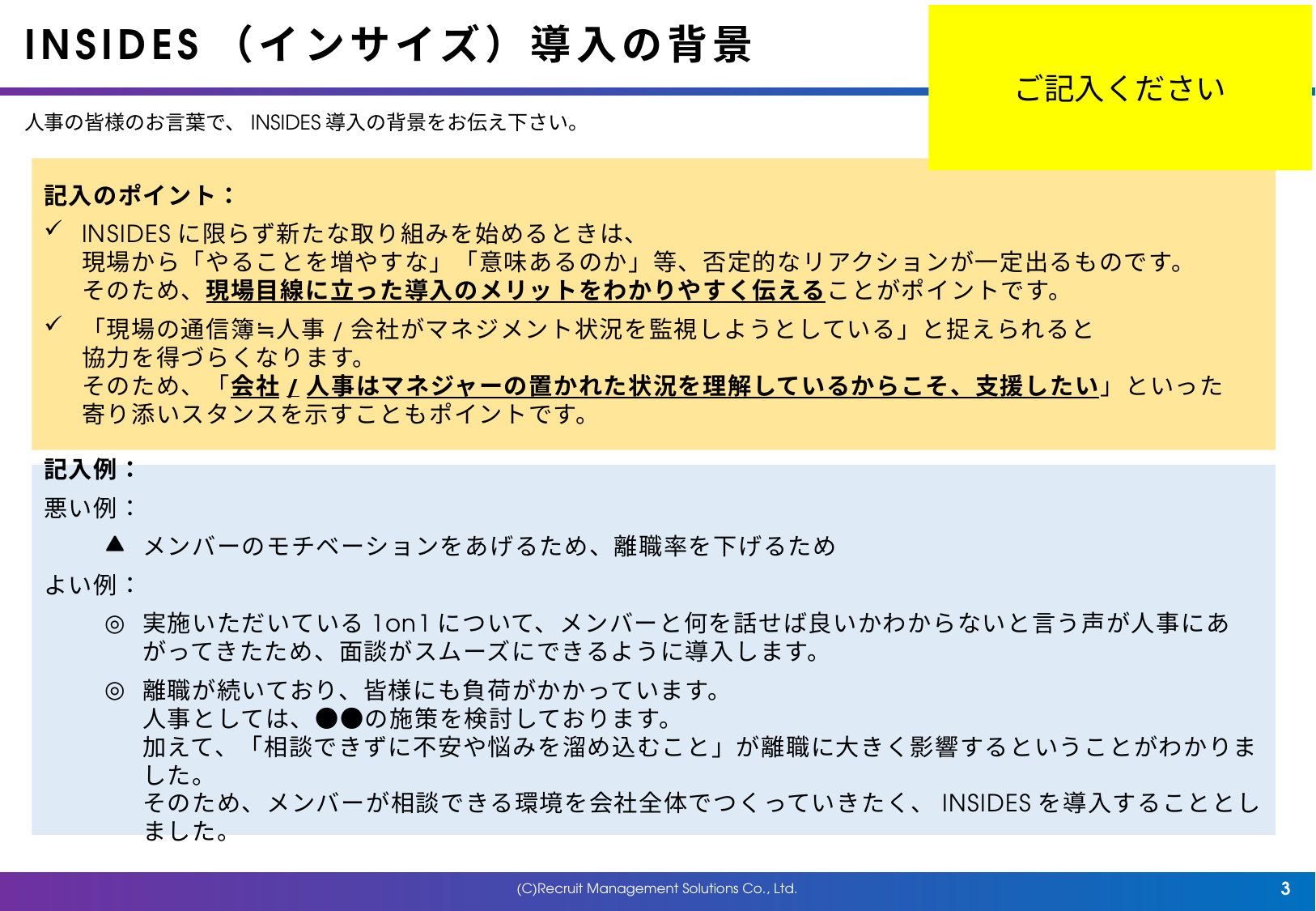

ご記入ください
# INSIDES（インサイズ）導入の背景
人事の皆様のお言葉で、INSIDES導入の背景をお伝え下さい。
記入のポイント：
INSIDESに限らず新たな取り組みを始めるときは、
現場から「やることを増やすな」「意味あるのか」等、否定的なリアクションが一定出るものです。
そのため、現場目線に立った導入のメリットをわかりやすく伝えることがポイントです。
「現場の通信簿≒人事/会社がマネジメント状況を監視しようとしている」と捉えられると
協力を得づらくなります。
そのため、「会社/人事はマネジャーの置かれた状況を理解しているからこそ、支援したい」といった
寄り添いスタンスを示すこともポイントです。
記入例：
悪い例：
メンバーのモチベーションをあげるため、離職率を下げるため
よい例：
実施いただいている1on1について、メンバーと何を話せば良いかわからないと言う声が人事にあがってきたため、面談がスムーズにできるように導入します。
離職が続いており、皆様にも負荷がかかっています。
人事としては、●●の施策を検討しております。
加えて、「相談できずに不安や悩みを溜め込むこと」が離職に大きく影響するということがわかりました。
そのため、メンバーが相談できる環境を会社全体でつくっていきたく、INSIDESを導入することとしました。
(C)Recruit Management Solutions Co., Ltd.
3